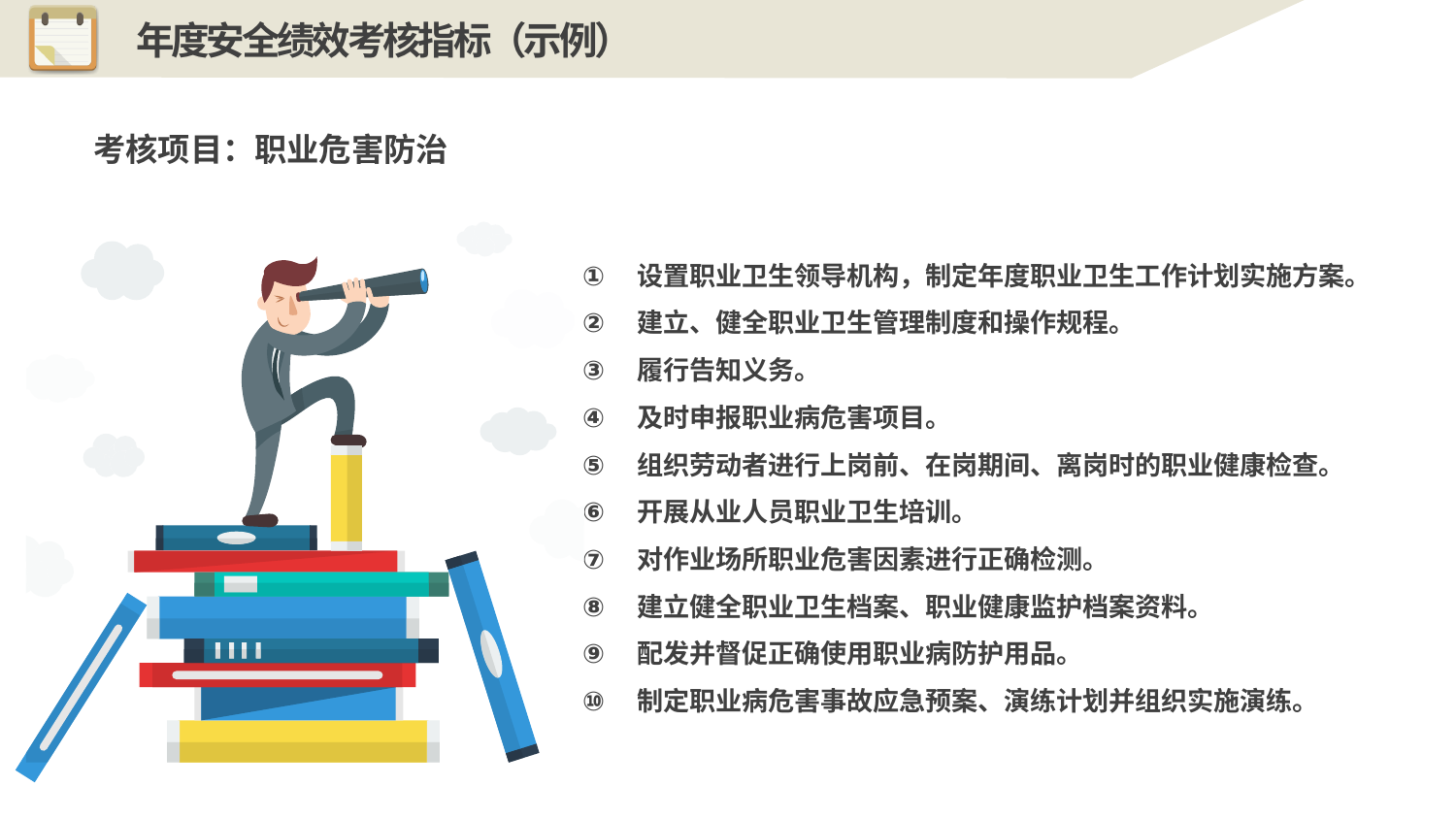

年度安全绩效考核指标（示例）
考核项目：职业危害防治

设置职业卫生领导机构，制定年度职业卫生工作计划实施方案。
建立、健全职业卫生管理制度和操作规程。
履行告知义务。
及时申报职业病危害项目。
组织劳动者进行上岗前、在岗期间、离岗时的职业健康检查。
开展从业人员职业卫生培训。
对作业场所职业危害因素进行正确检测。
建立健全职业卫生档案、职业健康监护档案资料。
配发并督促正确使用职业病防护用品。
制定职业病危害事故应急预案、演练计划并组织实施演练。